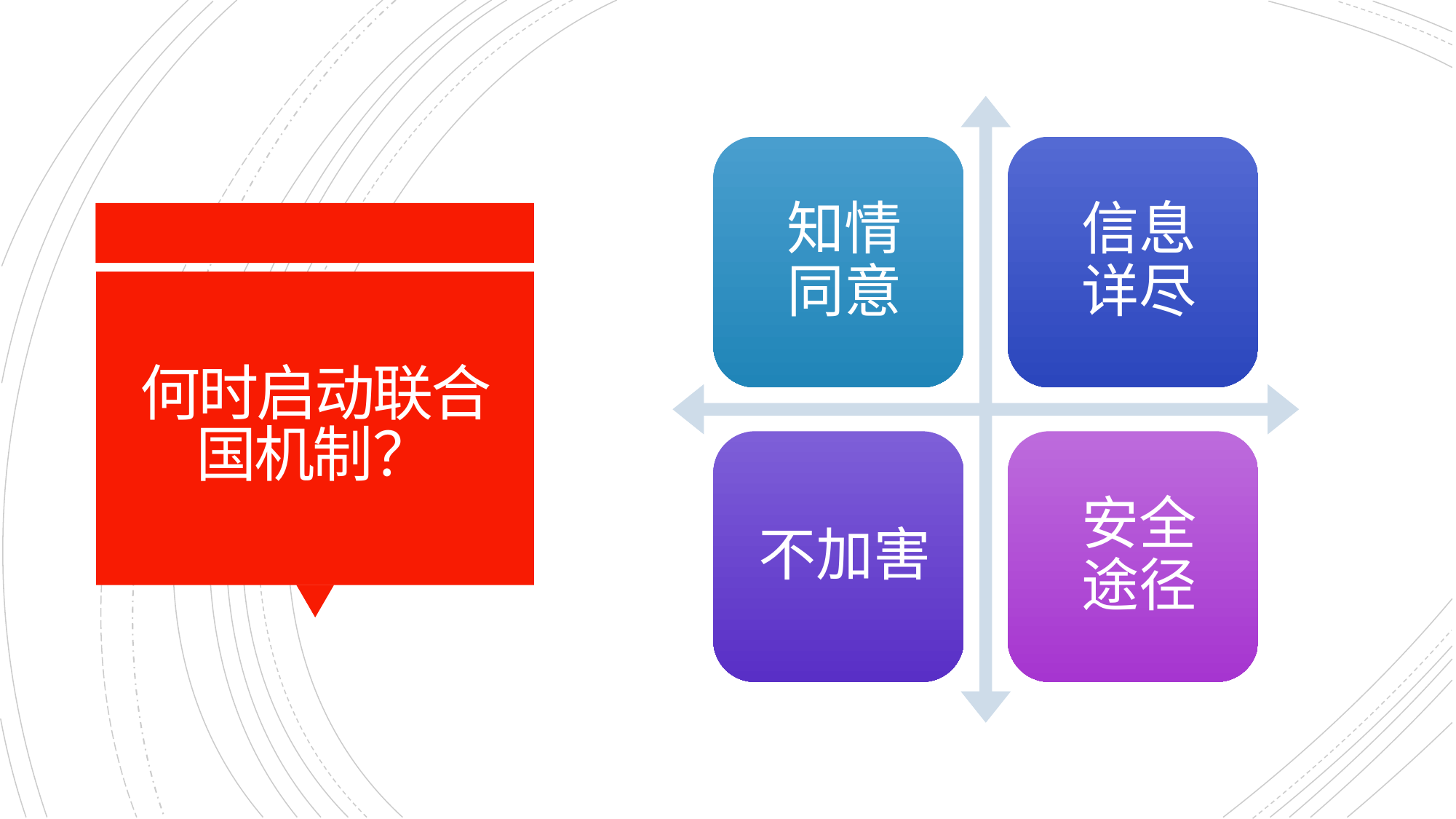

知情
同意
信息
详尽
不加害
安全
途径
# 何时启动联合国机制？